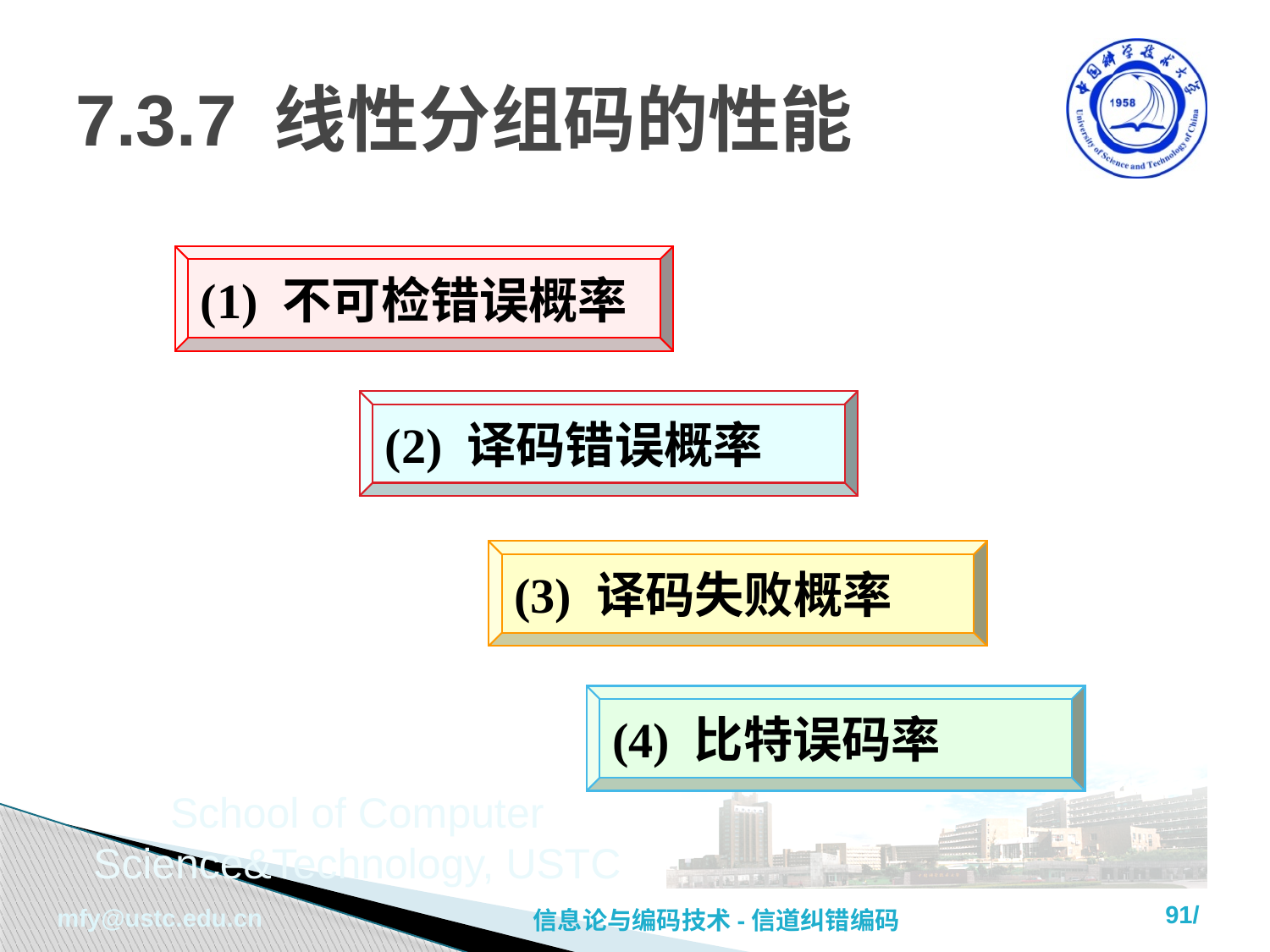

# 7.3.7 线性分组码的性能
(1) 不可检错误概率
(2) 译码错误概率
(3) 译码失败概率
(4) 比特误码率